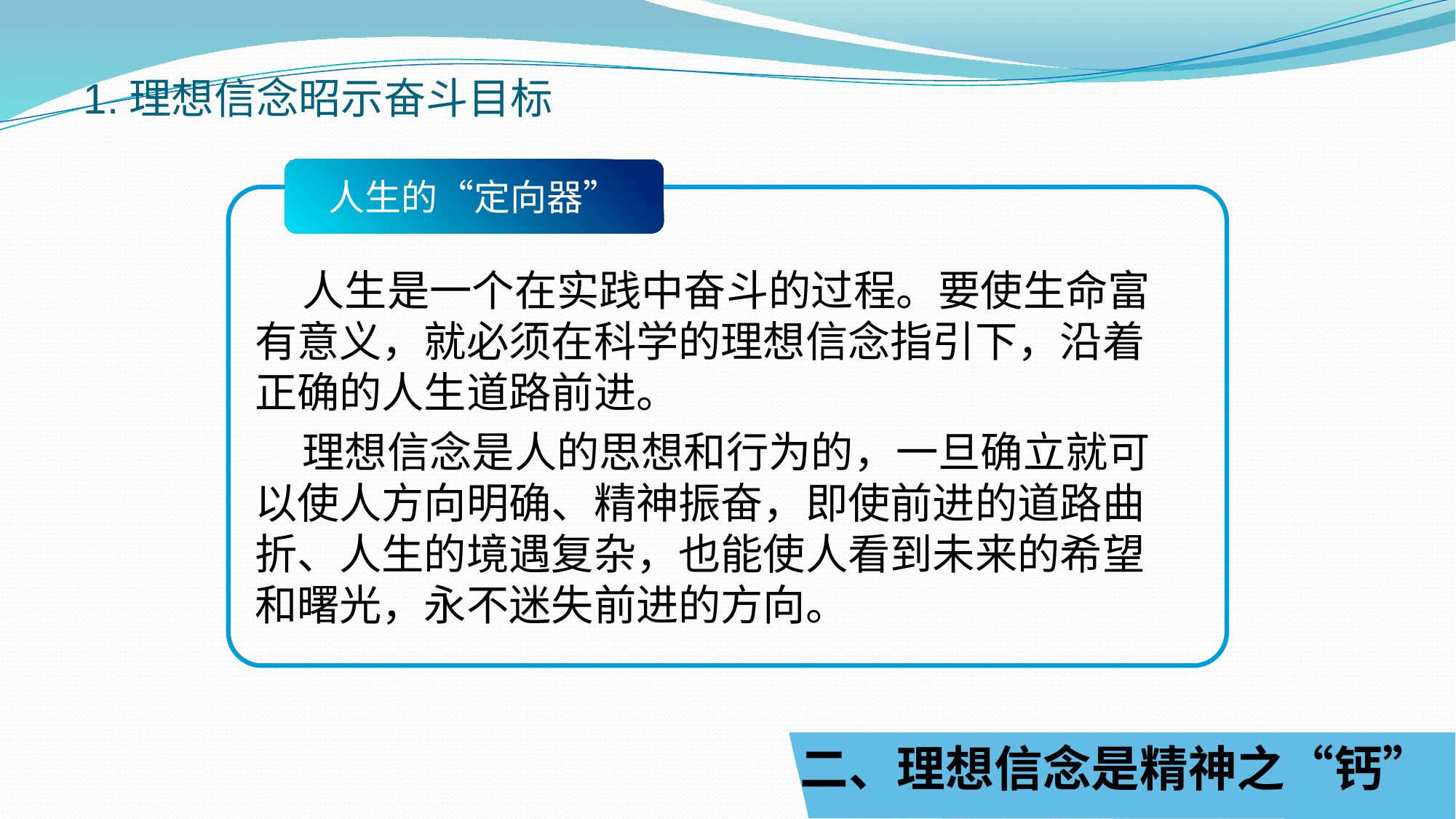

# 1.理想信念昭示奋斗目标
人生的“定向器”

    人生是一个在实践中奋斗的过程。要使生命富有意义，就必须在科学的理想信念指引下，沿着正确的人生道路前进。
    理想信念是人的思想和行为的，一旦确立就可以使人方向明确、精神振奋，即使前进的道路曲折、人生的境遇复杂，也能使人看到未来的希望和曙光，永不迷失前进的方向。
二、理想信念是精神之“钙”